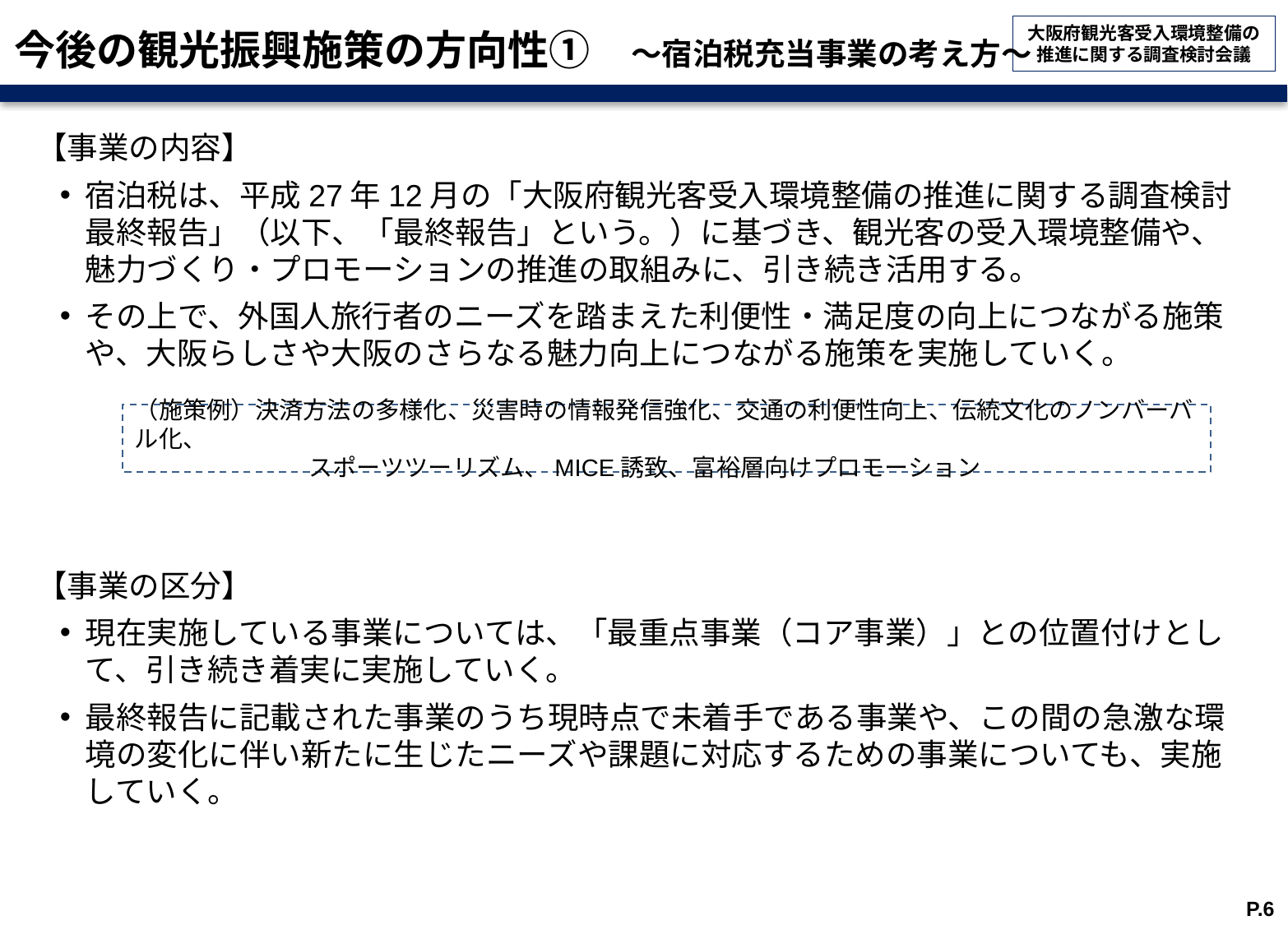

# 今後の観光振興施策の方向性①　～宿泊税充当事業の考え方～
【事業の内容】
宿泊税は、平成27年12月の「大阪府観光客受入環境整備の推進に関する調査検討最終報告」（以下、「最終報告」という。）に基づき、観光客の受入環境整備や、魅力づくり・プロモーションの推進の取組みに、引き続き活用する。
その上で、外国人旅行者のニーズを踏まえた利便性・満足度の向上につながる施策や、大阪らしさや大阪のさらなる魅力向上につながる施策を実施していく。

【事業の区分】
現在実施している事業については、「最重点事業（コア事業）」との位置付けとして、引き続き着実に実施していく。
最終報告に記載された事業のうち現時点で未着手である事業や、この間の急激な環境の変化に伴い新たに生じたニーズや課題に対応するための事業についても、実施していく。
（施策例）決済方法の多様化、災害時の情報発信強化、交通の利便性向上、伝統文化のノンバーバル化、
　　　　　　　 スポーツツーリズム、MICE誘致、富裕層向けプロモーション
P.6